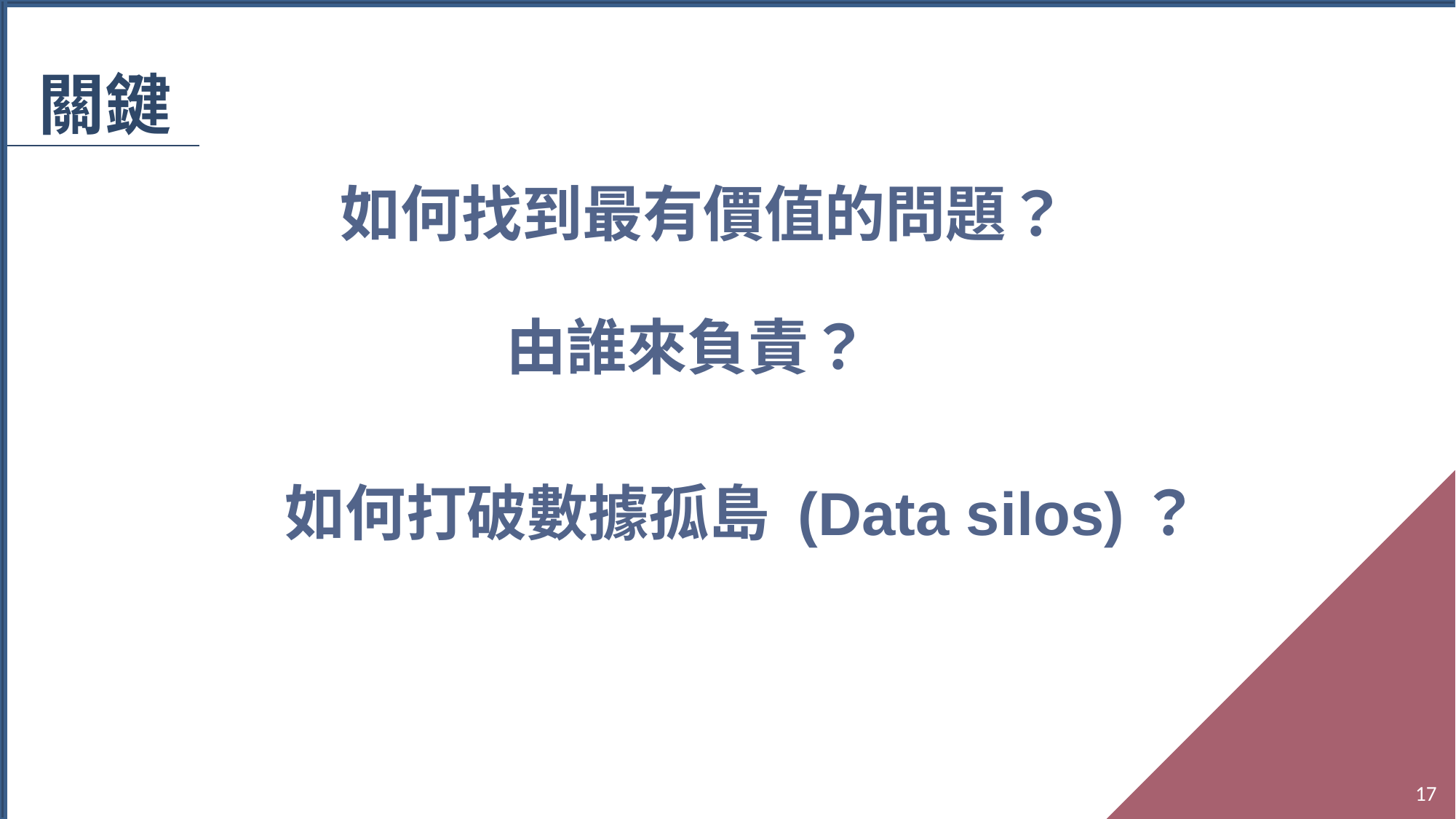

# 關鍵
如何找到最有價值的問題？

由誰來負責？
如何打破數據孤島 (Data silos)？
17